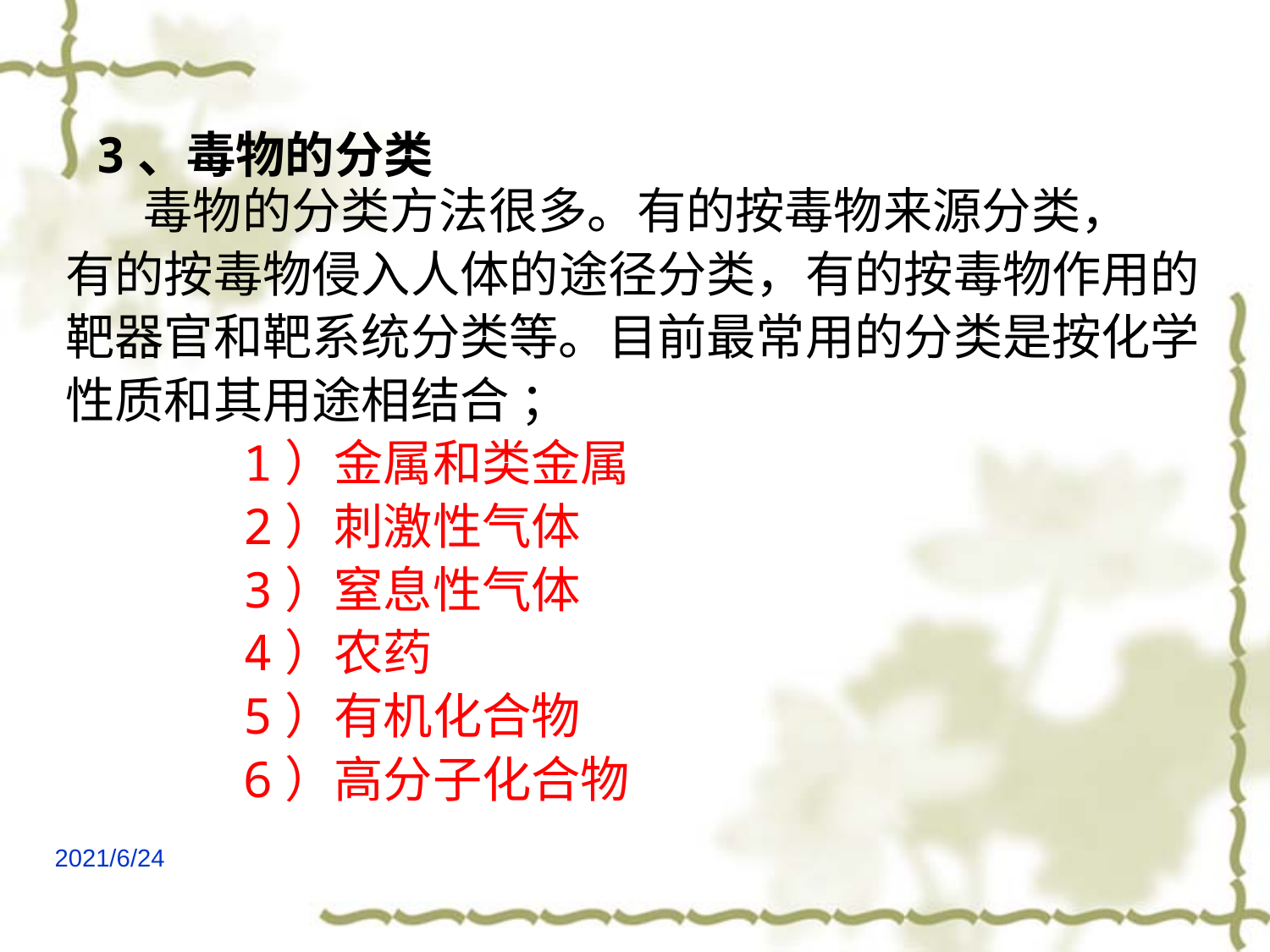

# 3、毒物的分类
      毒物的分类方法很多。有的按毒物来源分类，
有的按毒物侵入人体的途径分类，有的按毒物作用的
靶器官和靶系统分类等。目前最常用的分类是按化学
性质和其用途相结合 ；
      1）金属和类金属
      2）刺激性气体
      3）窒息性气体
      4）农药
      5）有机化合物
      6）高分子化合物
2021/6/24